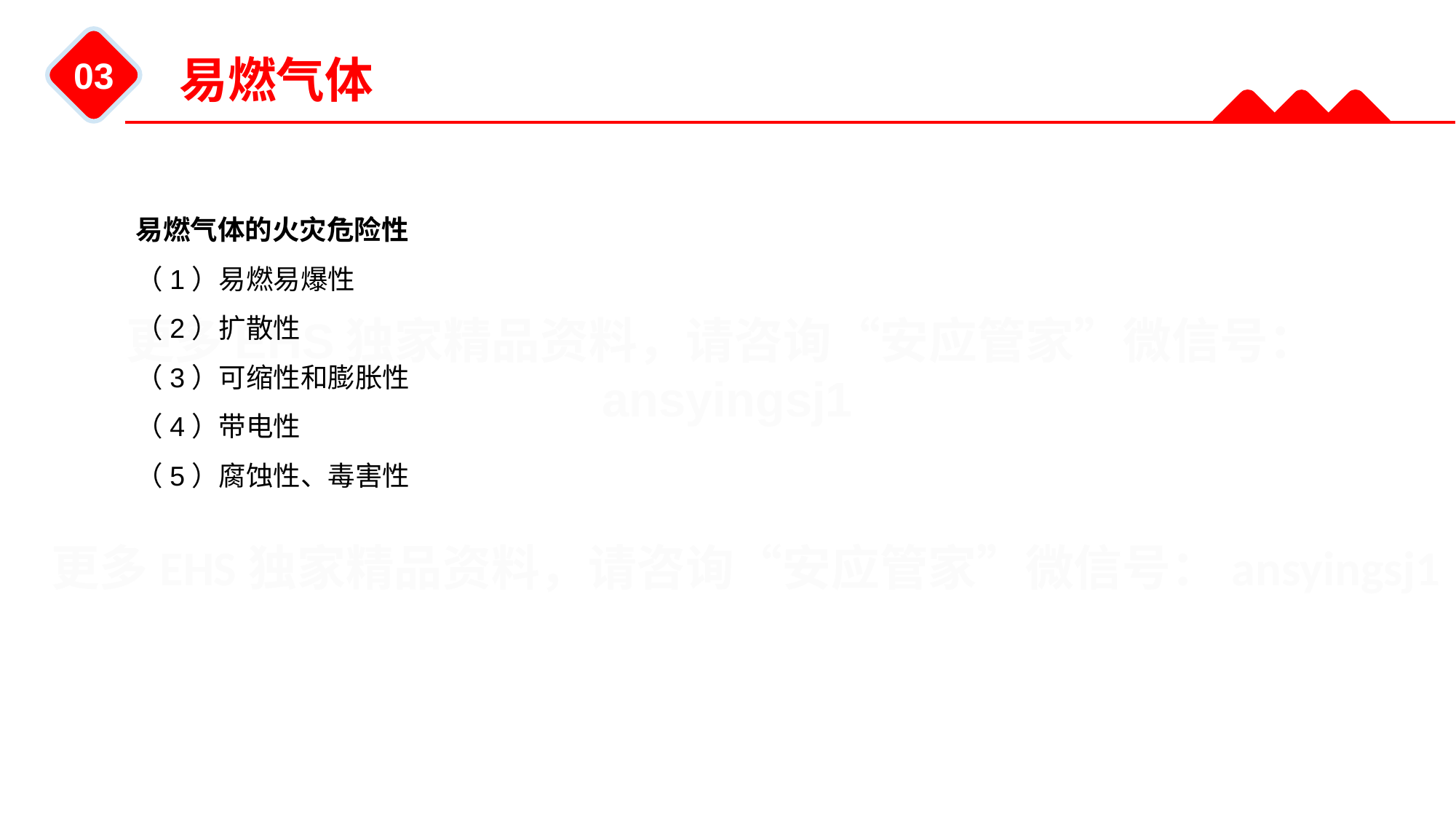

易燃气体
03

易燃气体的火灾危险性
（1）易燃易爆性
（2）扩散性
（3）可缩性和膨胀性
（4）带电性
（5）腐蚀性、毒害性